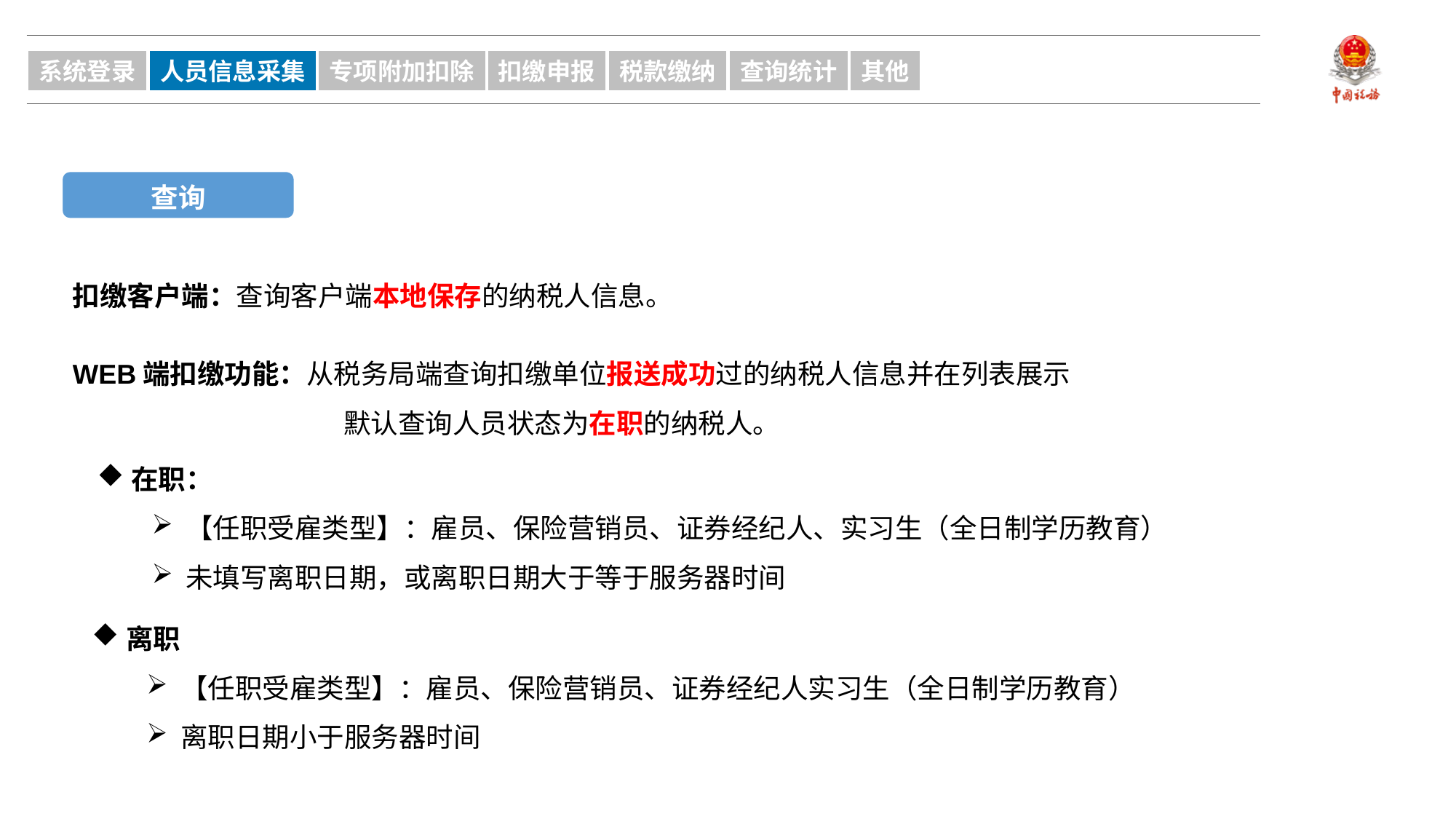

系统登录
人员信息采集
专项附加扣除
扣缴申报
税款缴纳
查询统计
其他

查询
扣缴客户端：查询客户端本地保存的纳税人信息。
WEB端扣缴功能：从税务局端查询扣缴单位报送成功过的纳税人信息并在列表展示
默认查询人员状态为在职的纳税人。
在职：
【任职受雇类型】：雇员、保险营销员、证券经纪人、实习生（全日制学历教育）
未填写离职日期，或离职日期大于等于服务器时间
离职
【任职受雇类型】：雇员、保险营销员、证券经纪人实习生（全日制学历教育）
离职日期小于服务器时间